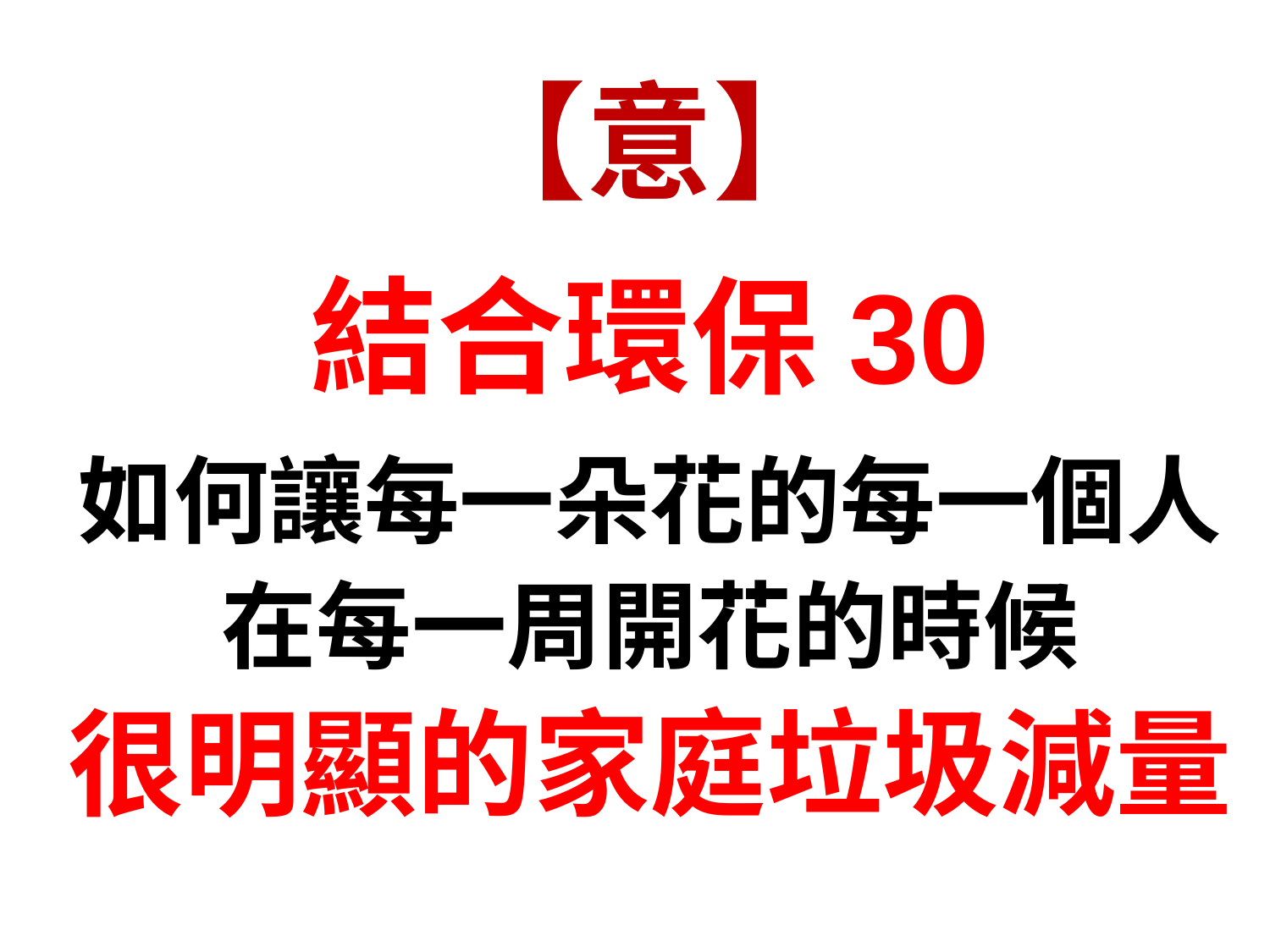

【意】
結合環保30
如何讓每一朵花的每一個人
在每一周開花的時候
很明顯的家庭垃圾減量